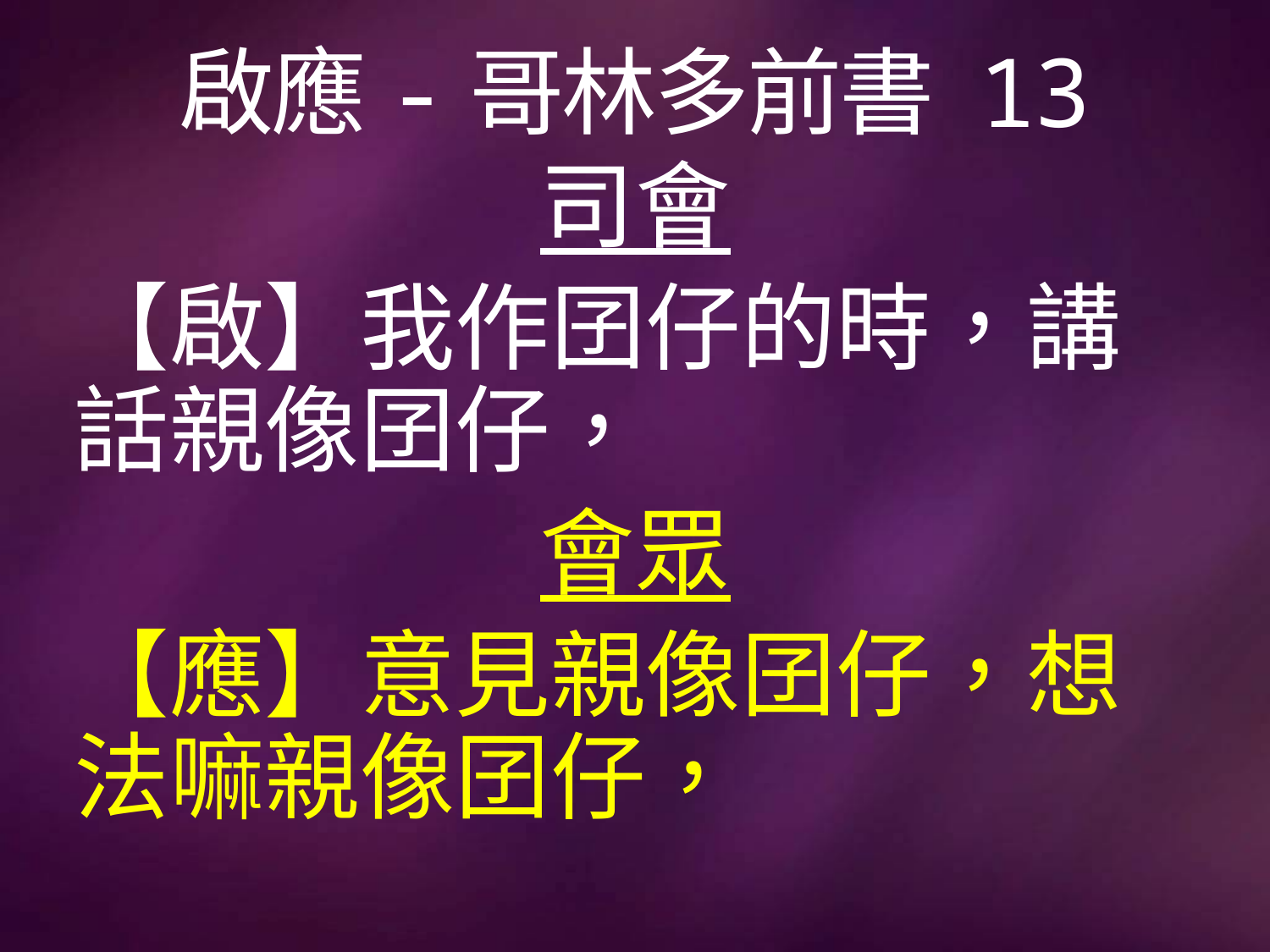

# 啟應-哥林多前書 13
司會
【啟】我作囝仔的時，講話親像囝仔，
會眾
【應】意見親像囝仔，想法嘛親像囝仔，